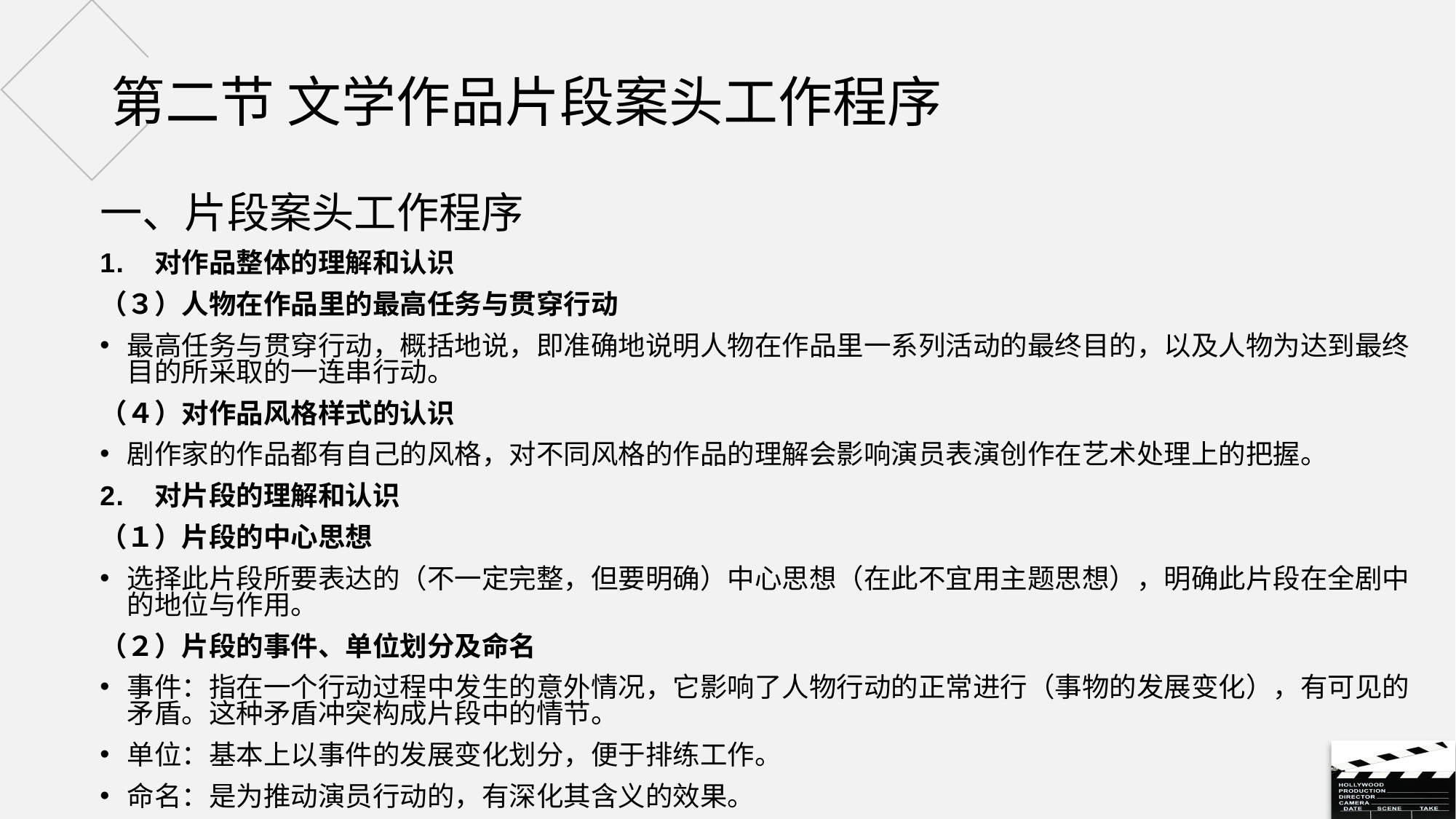

# 第二节 文学作品片段案头工作程序
一、片段案头工作程序
对作品整体的理解和认识
（３）人物在作品里的最高任务与贯穿行动
最高任务与贯穿行动，概括地说，即准确地说明人物在作品里一系列活动的最终目的，以及人物为达到最终目的所采取的一连串行动。
（４）对作品风格样式的认识
剧作家的作品都有自己的风格，对不同风格的作品的理解会影响演员表演创作在艺术处理上的把握。
对片段的理解和认识
（１）片段的中心思想
选择此片段所要表达的（不一定完整，但要明确）中心思想（在此不宜用主题思想），明确此片段在全剧中的地位与作用。
（２）片段的事件、单位划分及命名
事件：指在一个行动过程中发生的意外情况，它影响了人物行动的正常进行（事物的发展变化），有可见的矛盾。这种矛盾冲突构成片段中的情节。
单位：基本上以事件的发展变化划分，便于排练工作。
命名：是为推动演员行动的，有深化其含义的效果。